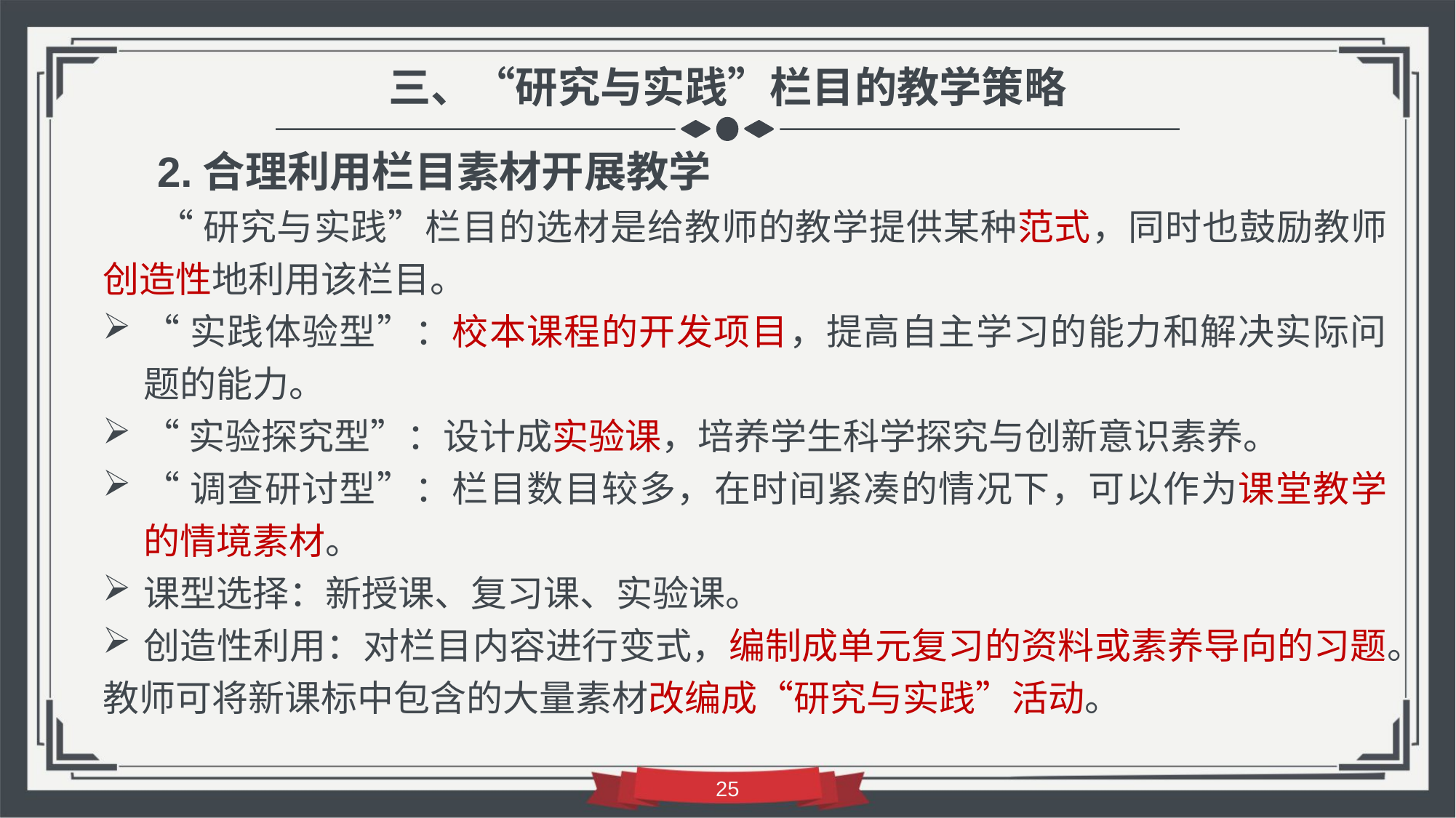

三、“研究与实践”栏目的教学策略

2.合理利用栏目素材开展教学
“研究与实践”栏目的选材是给教师的教学提供某种范式，同时也鼓励教师创造性地利用该栏目。
“实践体验型”：校本课程的开发项目，提高自主学习的能力和解决实际问题的能力。
“实验探究型”：设计成实验课，培养学生科学探究与创新意识素养。
“调查研讨型”：栏目数目较多，在时间紧凑的情况下，可以作为课堂教学的情境素材。
课型选择：新授课、复习课、实验课。
创造性利用：对栏目内容进行变式，编制成单元复习的资料或素养导向的习题。
教师可将新课标中包含的大量素材改编成“研究与实践”活动。